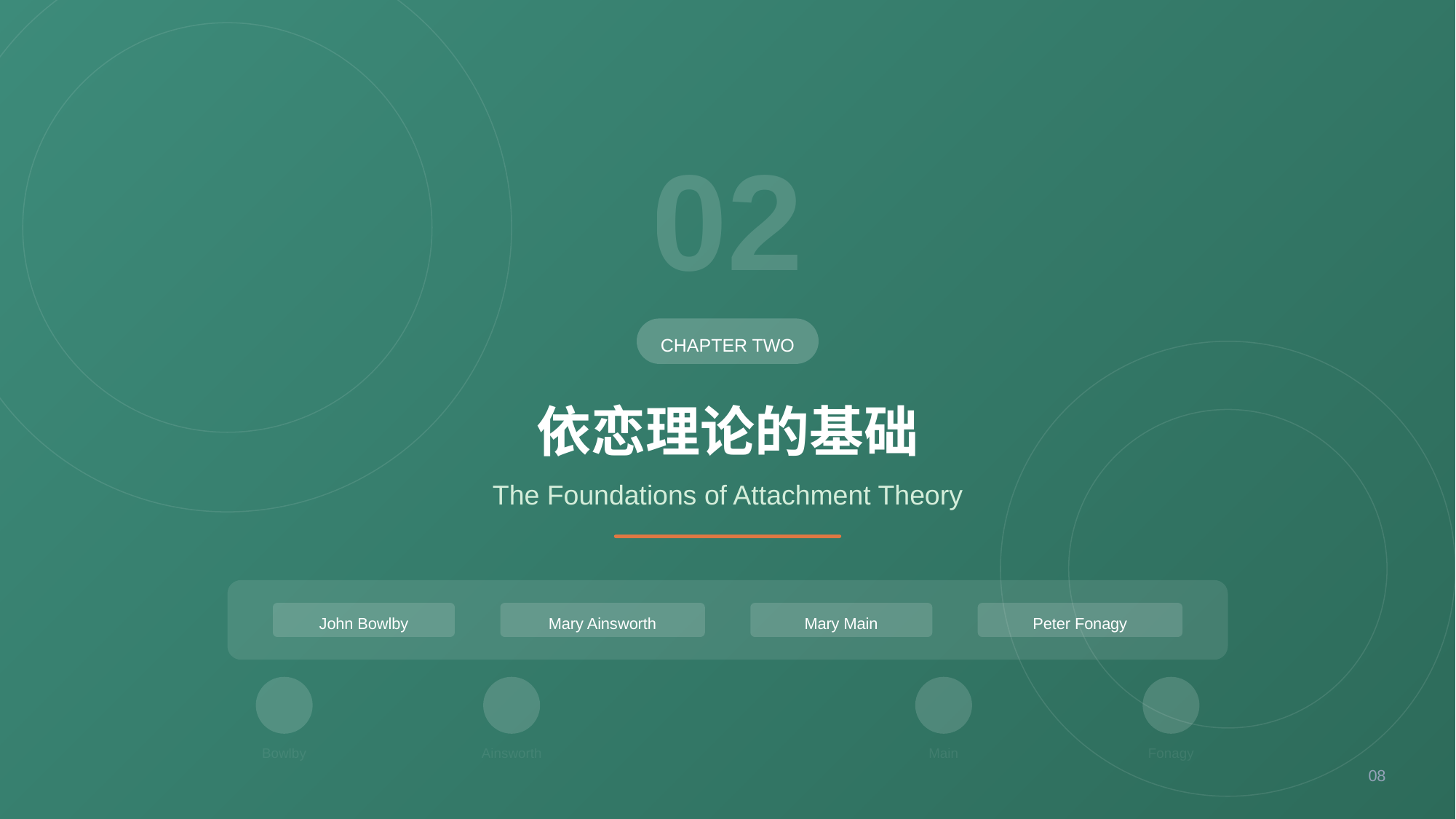

02

CHAPTER TWO

依恋理论的基础

The Foundations of Attachment Theory

John Bowlby

Mary Ainsworth

Mary Main

Peter Fonagy

Bowlby
Ainsworth
Main
Fonagy
08